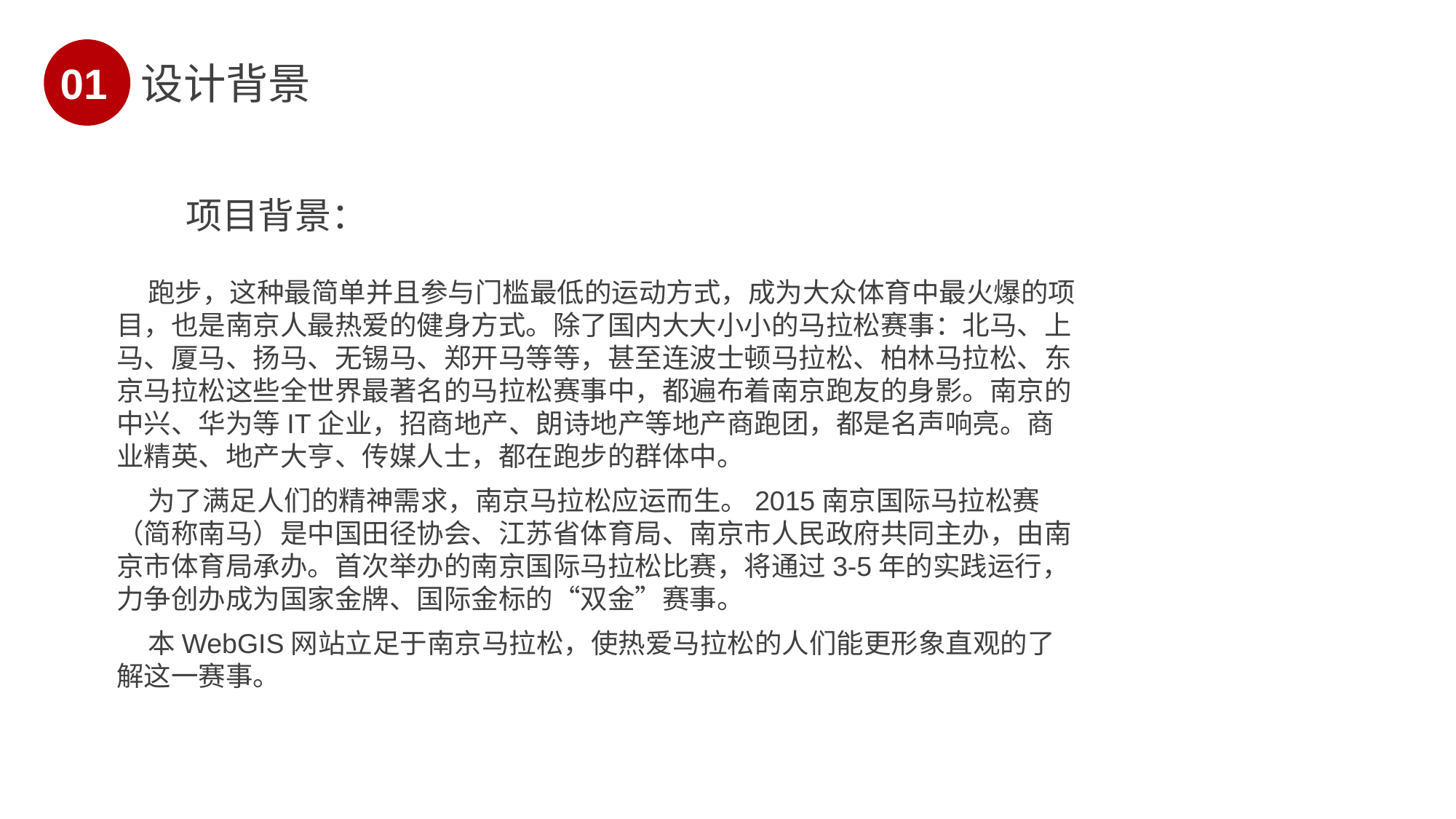

01
设计背景
 项目背景：
    跑步，这种最简单并且参与门槛最低的运动方式，成为大众体育中最火爆的项目，也是南京人最热爱的健身方式。除了国内大大小小的马拉松赛事：北马、上马、厦马、扬马、无锡马、郑开马等等，甚至连波士顿马拉松、柏林马拉松、东京马拉松这些全世界最著名的马拉松赛事中，都遍布着南京跑友的身影。南京的中兴、华为等IT企业，招商地产、朗诗地产等地产商跑团，都是名声响亮。商业精英、地产大亨、传媒人士，都在跑步的群体中。
    为了满足人们的精神需求，南京马拉松应运而生。2015南京国际马拉松赛（简称南马）是中国田径协会、江苏省体育局、南京市人民政府共同主办，由南京市体育局承办。首次举办的南京国际马拉松比赛，将通过3-5年的实践运行，力争创办成为国家金牌、国际金标的“双金”赛事。
    本WebGIS网站立足于南京马拉松，使热爱马拉松的人们能更形象直观的了解这一赛事。